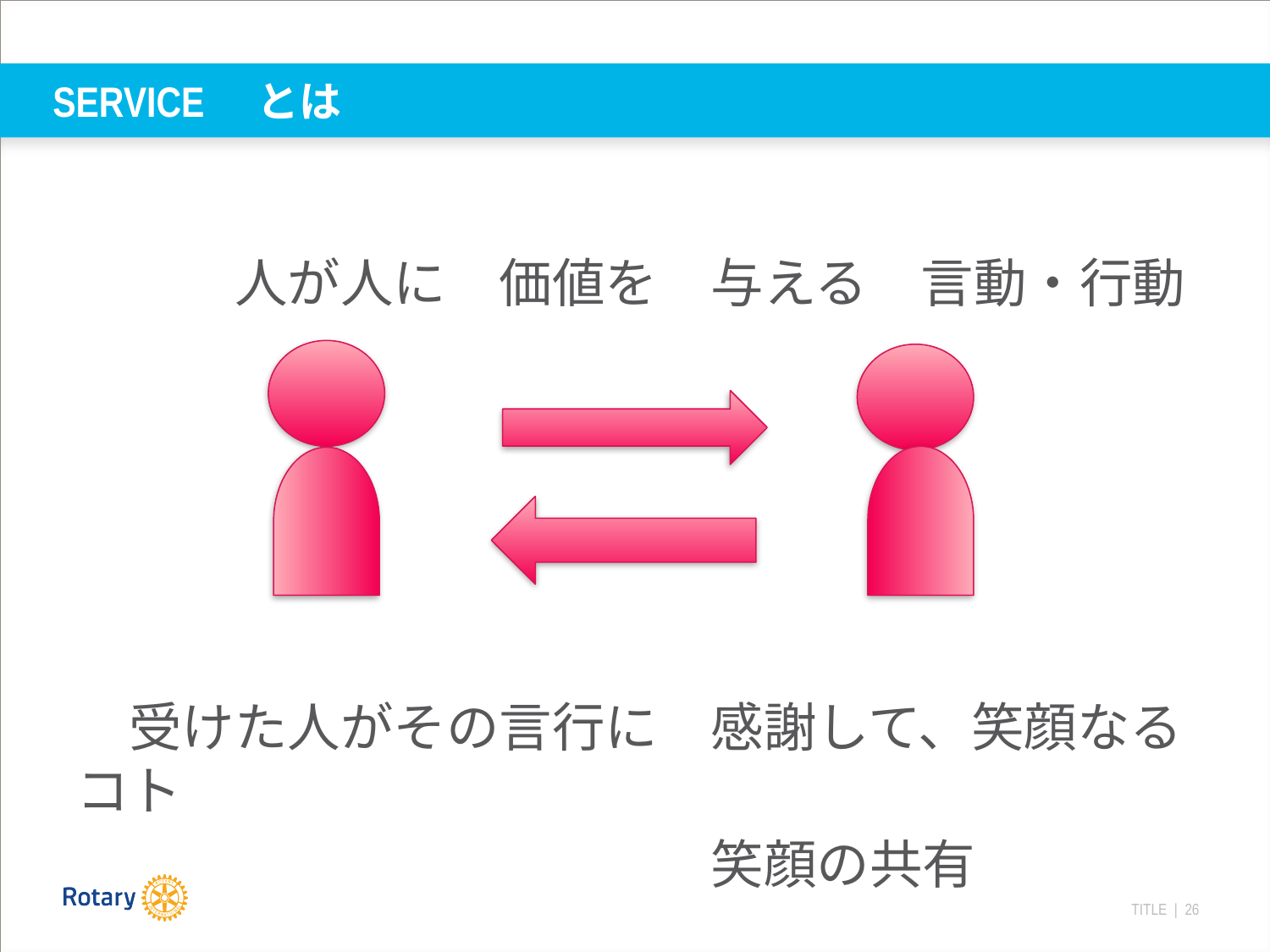

# SERVICE　とは

　　　人が人に　価値を　与える　言動・行動

　受けた人がその言行に　感謝して、笑顔なるコト
　　　　　　　　　　　　笑顔の共有